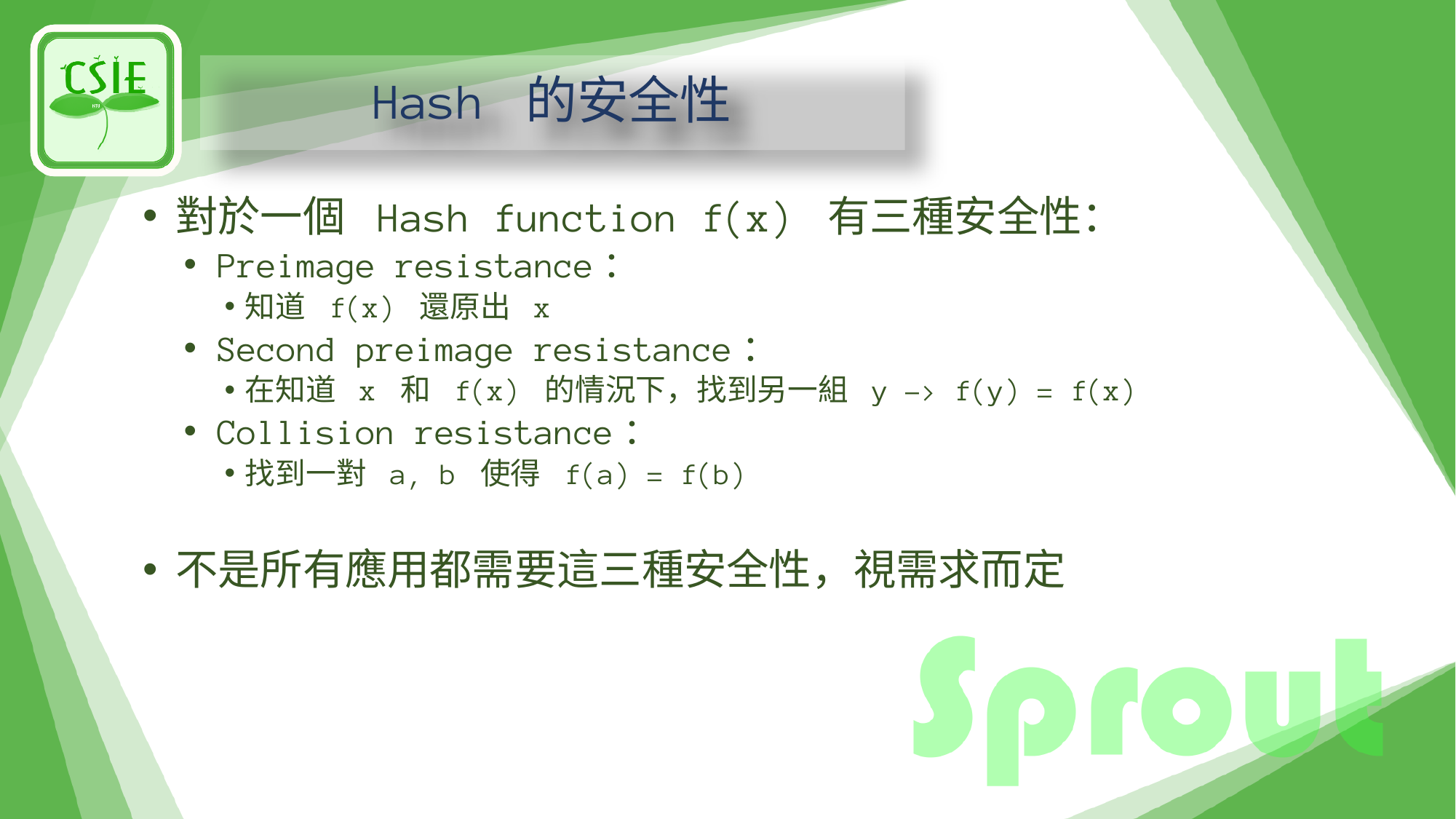

# Hash 的安全性
對於一個 Hash function f(x) 有三種安全性：
Preimage resistance：
知道 f(x) 還原出 x
Second preimage resistance：
在知道 x 和 f(x) 的情況下，找到另一組 y -> f(y) = f(x)
Collision resistance：
找到一對 a, b 使得 f(a) = f(b)

不是所有應用都需要這三種安全性，視需求而定